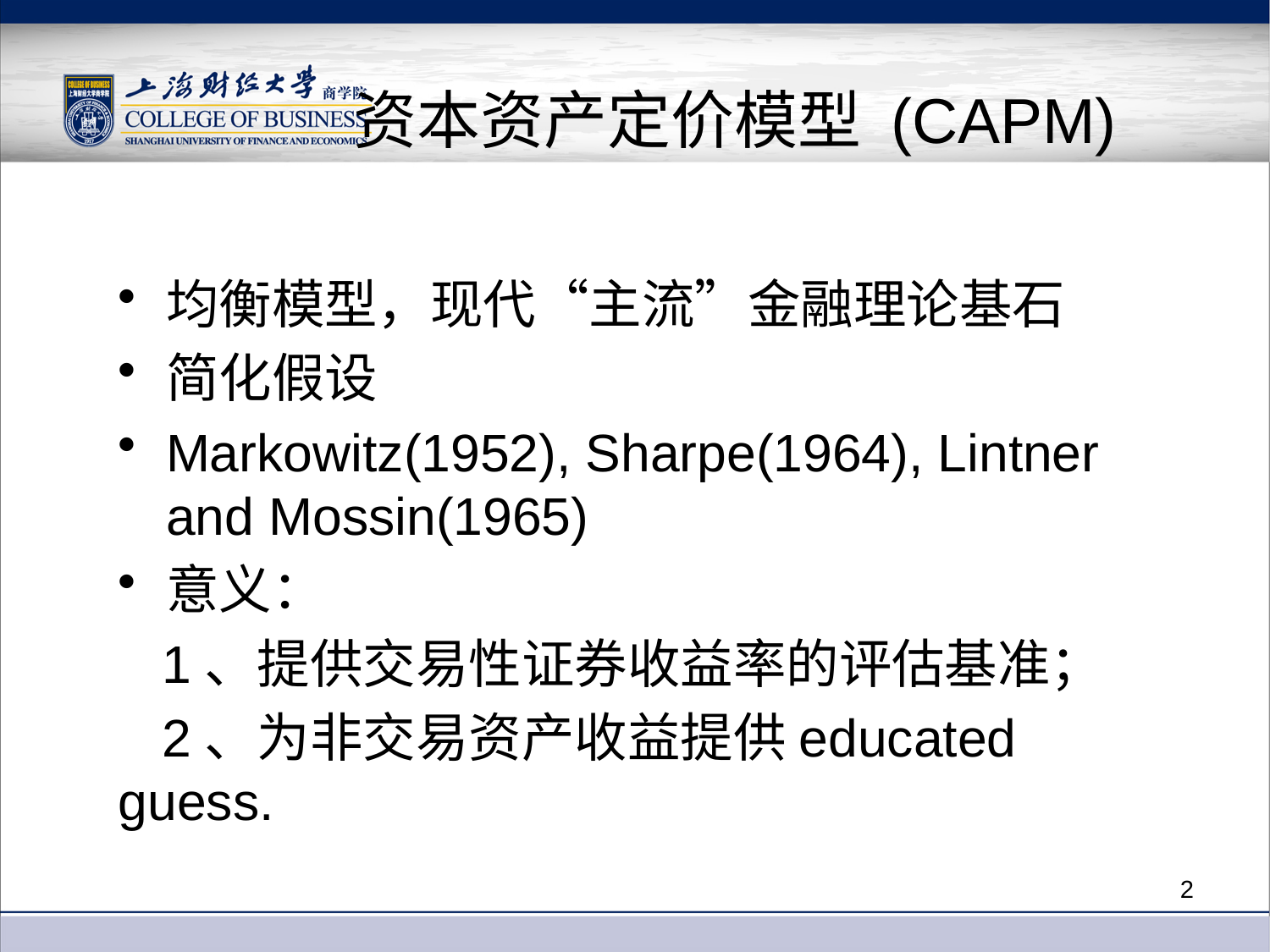

资本资产定价模型 (CAPM)
均衡模型，现代“主流”金融理论基石
简化假设
Markowitz(1952), Sharpe(1964), Lintner and Mossin(1965)
意义：
   1、提供交易性证券收益率的评估基准；
   2、为非交易资产收益提供educated guess.
2